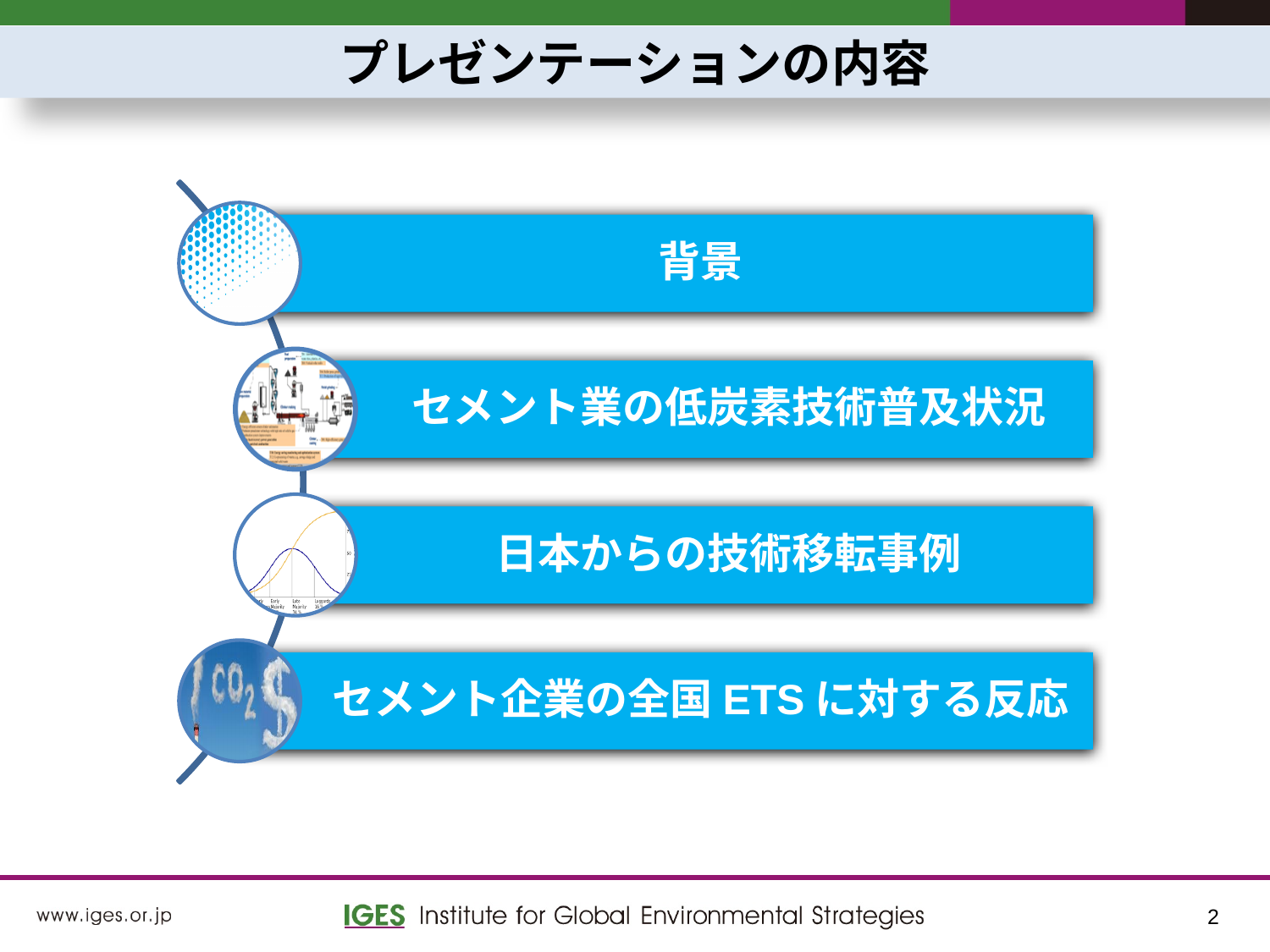

プレゼンテーションの内容
背景
セメント業の低炭素技術普及状況
日本からの技術移転事例
セメント企業の全国ETSに対する反応